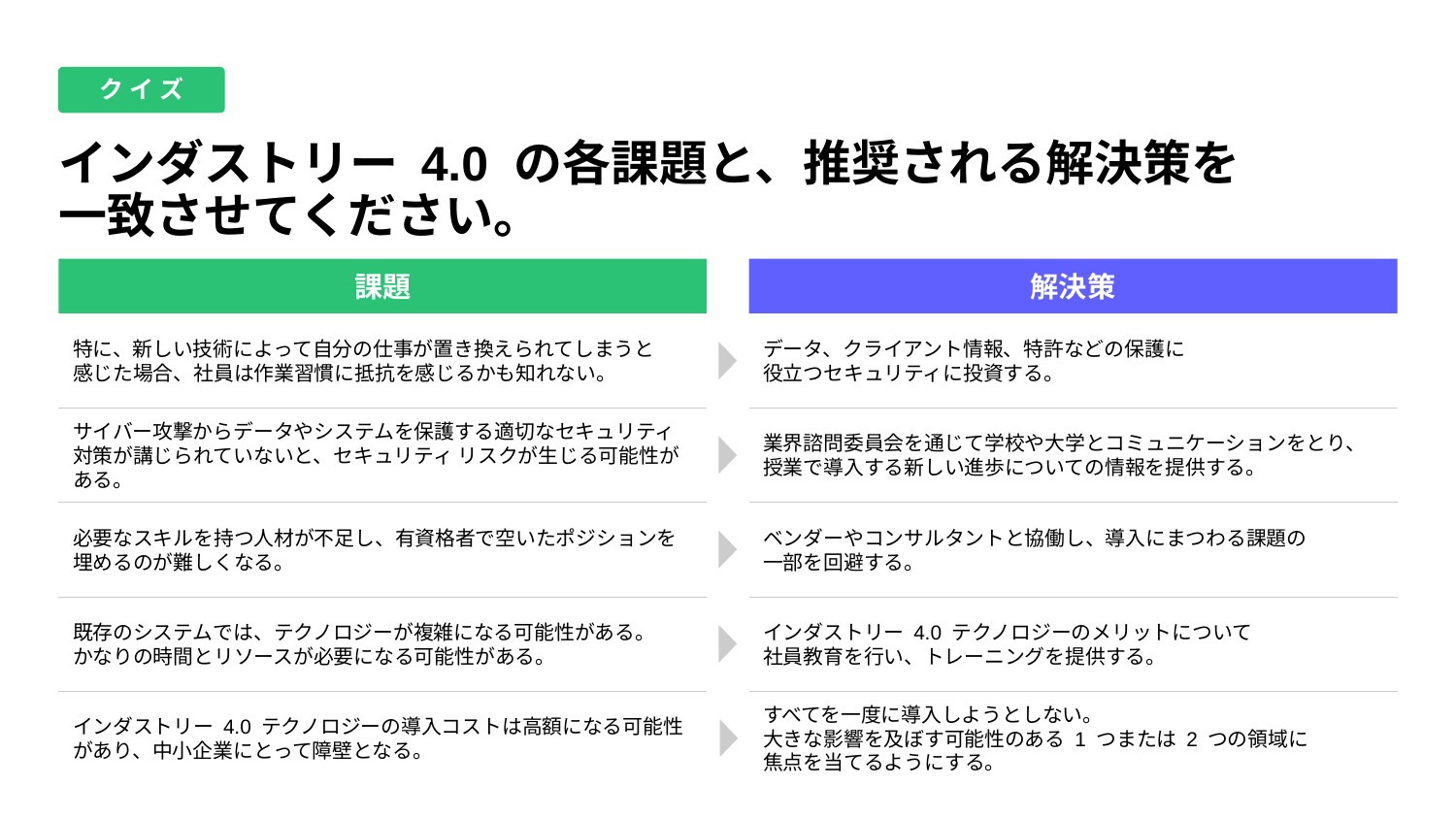

クイズ
インダストリー 4.0 の各課題と、推奨される解決策を
一致させてください。
課題
解決策
特に、新しい技術によって自分の仕事が置き換えられてしまうと
感じた場合、社員は作業習慣に抵抗を感じるかも知れない。
データ、クライアント情報、特許などの保護に
役立つセキュリティに投資する。

サイバー攻撃からデータやシステムを保護する適切なセキュリティ対策が講じられていないと、セキュリティ リスクが生じる可能性がある。
業界諮問委員会を通じて学校や大学とコミュニケーションをとり、授業で導入する新しい進歩についての情報を提供する。

必要なスキルを持つ人材が不足し、有資格者で空いたポジションを埋めるのが難しくなる。
ベンダーやコンサルタントと協働し、導入にまつわる課題の
一部を回避する。

既存のシステムでは、テクノロジーが複雑になる可能性がある。
かなりの時間とリソースが必要になる可能性がある。
インダストリー 4.0 テクノロジーのメリットについて
社員教育を行い、トレーニングを提供する。

インダストリー 4.0 テクノロジーの導入コストは高額になる可能性があり、中小企業にとって障壁となる。
すべてを一度に導入しようとしない。
大きな影響を及ぼす可能性のある 1 つまたは 2 つの領域に
焦点を当てるようにする。